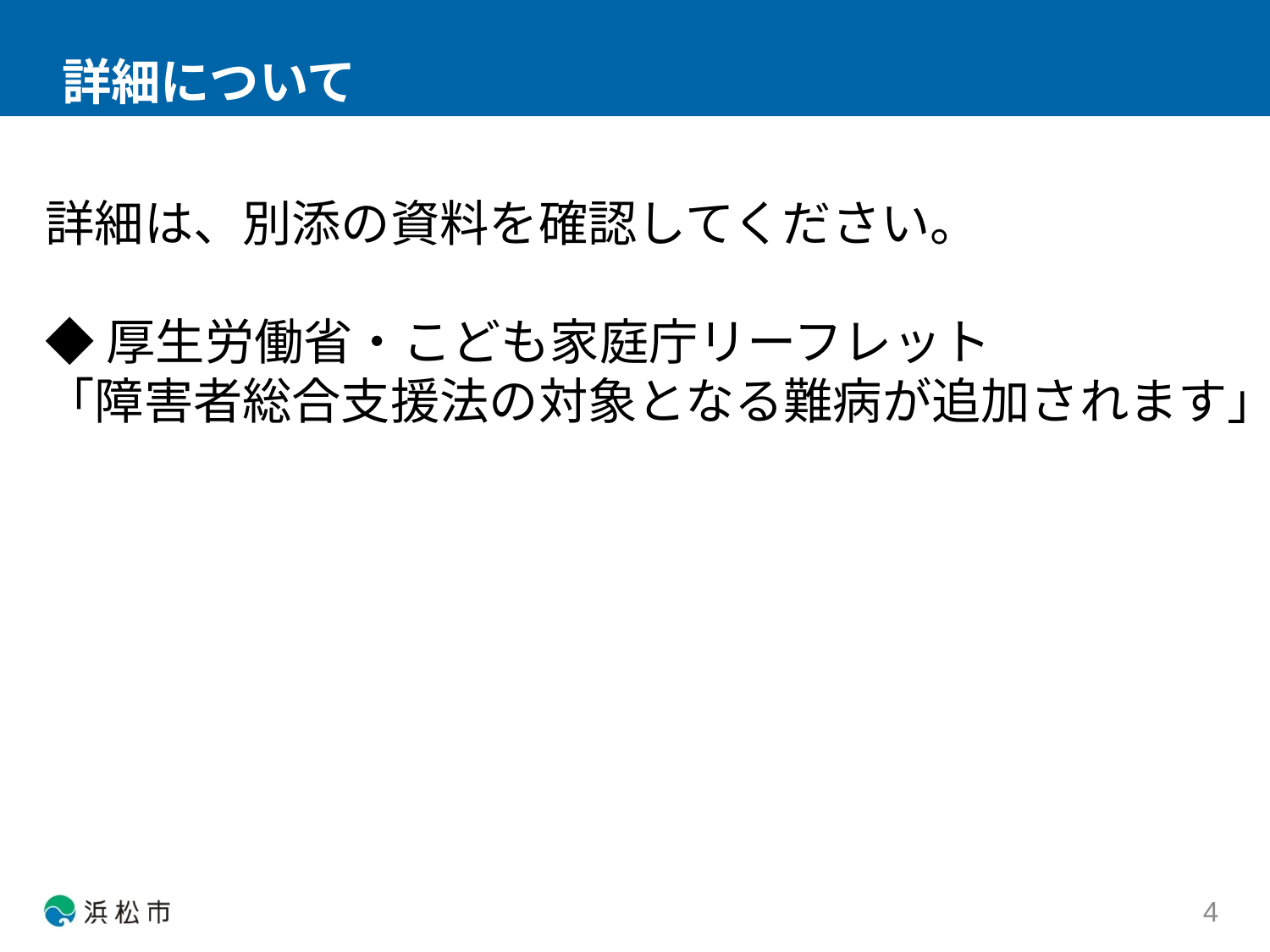

# 詳細について
詳細は、別添の資料を確認してください。

◆厚生労働省・こども家庭庁リーフレット
「障害者総合支援法の対象となる難病が追加されます」
4